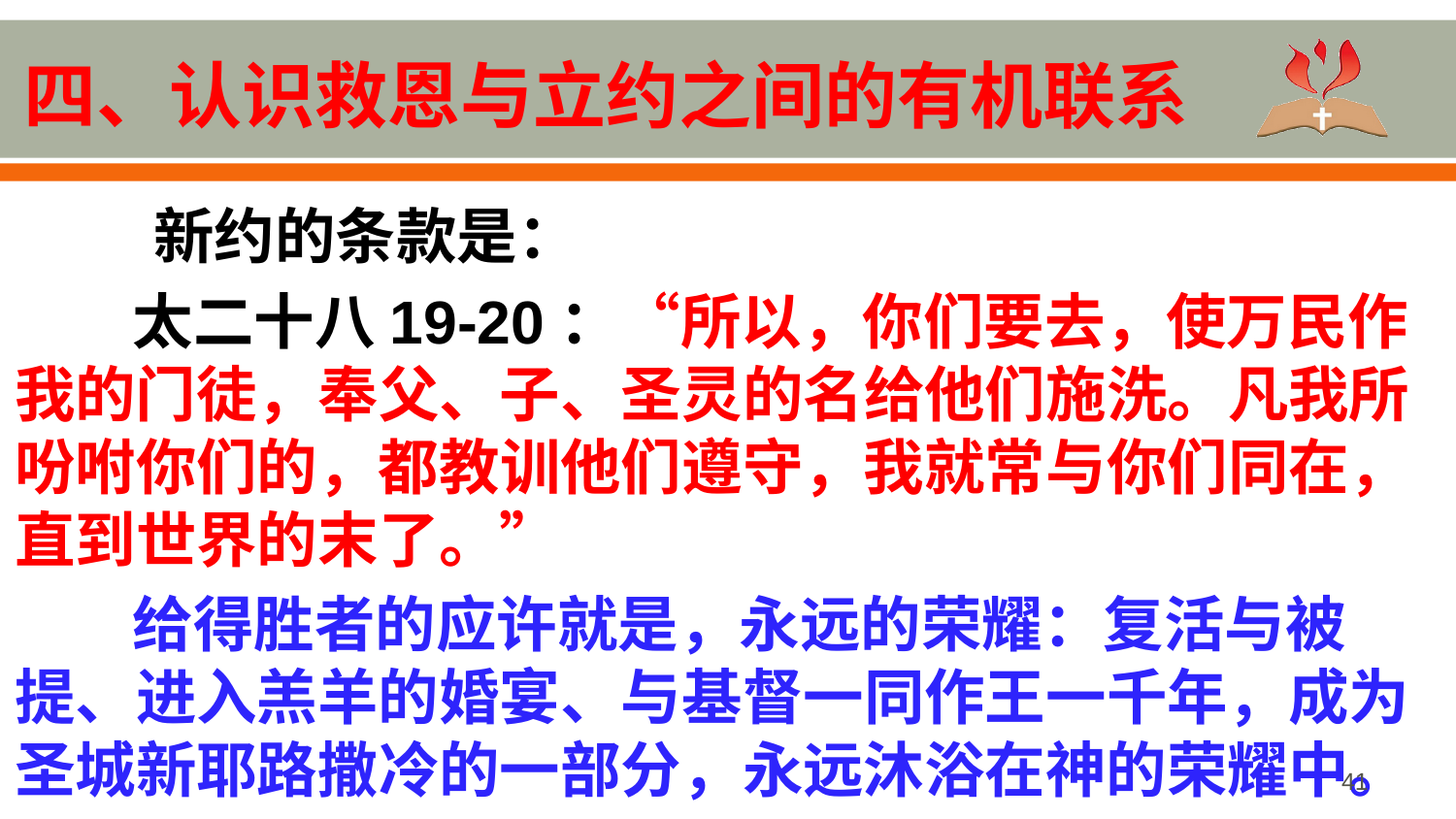

# 四、认识救恩与立约之间的有机联系
         新约的条款是：
太二十八19-20：“所以，你们要去，使万民作我的门徒，奉父、子、圣灵的名给他们施洗。凡我所吩咐你们的，都教训他们遵守，我就常与你们同在，直到世界的末了。”
给得胜者的应许就是，永远的荣耀：复活与被提、进入羔羊的婚宴、与基督一同作王一千年，成为圣城新耶路撒冷的一部分，永远沐浴在神的荣耀中。

41